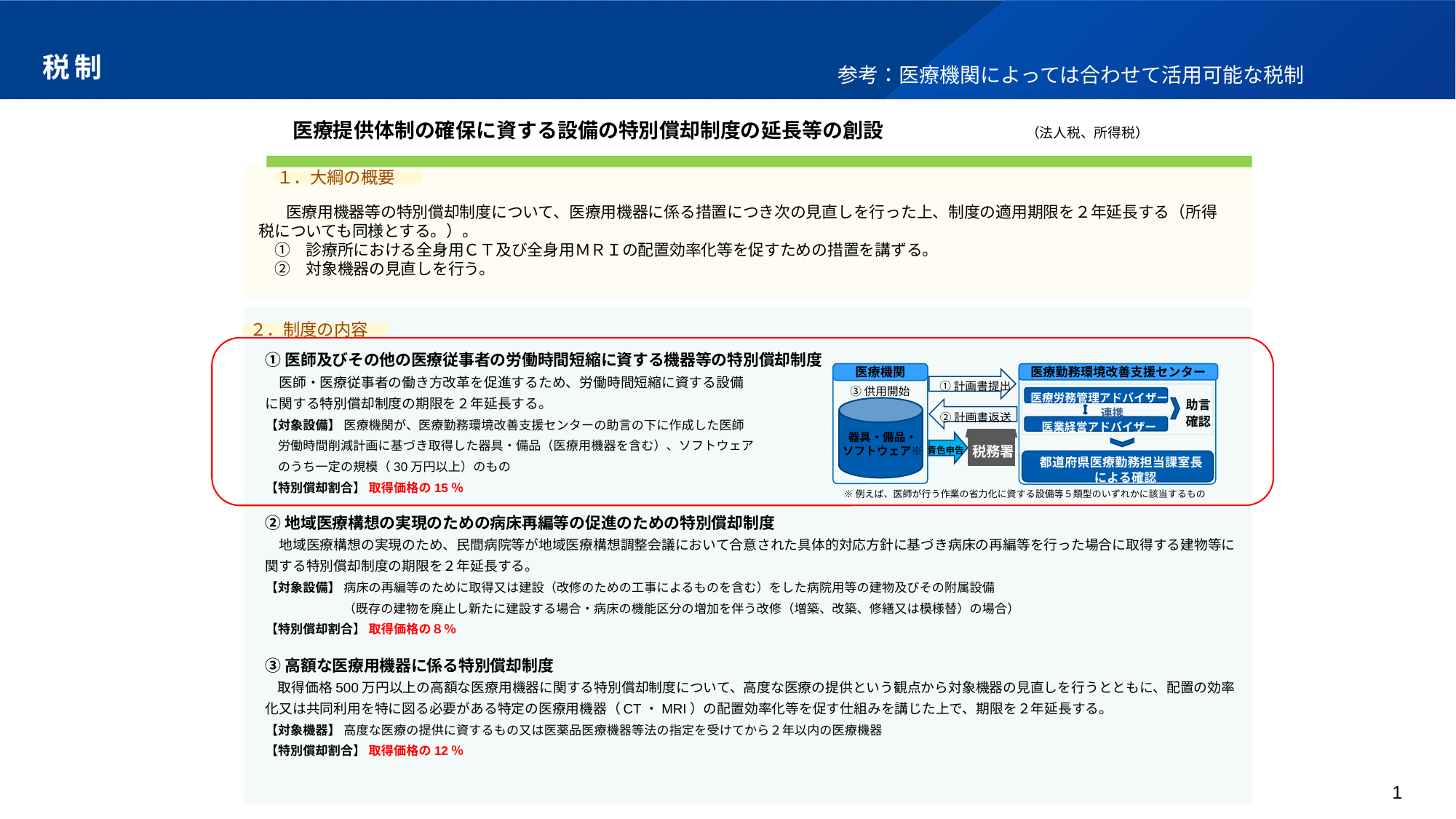

# 税制
参考：医療機関によっては合わせて活用可能な税制
医療提供体制の確保に資する設備の特別償却制度の延長等の創設　　　　　　　　　（法人税、所得税）

１．大綱の概要

　　医療用機器等の特別償却制度について、医療用機器に係る措置につき次の見直しを行った上、制度の適用期限を２年延長する（所得税についても同様とする。）。
　①　診療所における全身用ＣＴ及び全身用ＭＲＩの配置効率化等を促すための措置を講ずる。
　②　対象機器の見直しを行う。

２．制度の内容

①医師及びその他の医療従事者の労働時間短縮に資する機器等の特別償却制度
　医師・医療従事者の働き方改革を促進するため、労働時間短縮に資する設備
に関する特別償却制度の期限を２年延長する。
【対象設備】 医療機関が、医療勤務環境改善支援センターの助言の下に作成した医師
　労働時間削減計画に基づき取得した器具・備品（医療用機器を含む）、ソフトウェア
　のうち一定の規模（30万円以上）のもの
【特別償却割合】 取得価格の15％

②地域医療構想の実現のための病床再編等の促進のための特別償却制度
　地域医療構想の実現のため、民間病院等が地域医療構想調整会議において合意された具体的対応方針に基づき病床の再編等を行った場合に取得する建物等に関する特別償却制度の期限を２年延長する。
【対象設備】 病床の再編等のために取得又は建設（改修のための工事によるものを含む）をした病院用等の建物及びその附属設備
　　　　　 　（既存の建物を廃止し新たに建設する場合・病床の機能区分の増加を伴う改修（増築、改築、修繕又は模様替）の場合）
【特別償却割合】 取得価格の８％

③高額な医療用機器に係る特別償却制度
　取得価格500万円以上の高額な医療用機器に関する特別償却制度について、高度な医療の提供という観点から対象機器の見直しを行うとともに、配置の効率化又は共同利用を特に図る必要がある特定の医療用機器（CT・MRI）の配置効率化等を促す仕組みを講じた上で、期限を２年延長する。
【対象機器】 高度な医療の提供に資するもの又は医薬品医療機器等法の指定を受けてから２年以内の医療機器
【特別償却割合】 取得価格の12％
医療機関

③供用開始

器具・備品・
ソフトウェア※

医療勤務環境改善支援センター

①計画書提出

医療労務管理アドバイザー

医業経営アドバイザー

助言

確認

連携
②計画書返送

税務署

青色申告
都道府県医療勤務担当課室長
による確認

※例えば、医師が行う作業の省力化に資する設備等５類型のいずれかに該当するもの
1